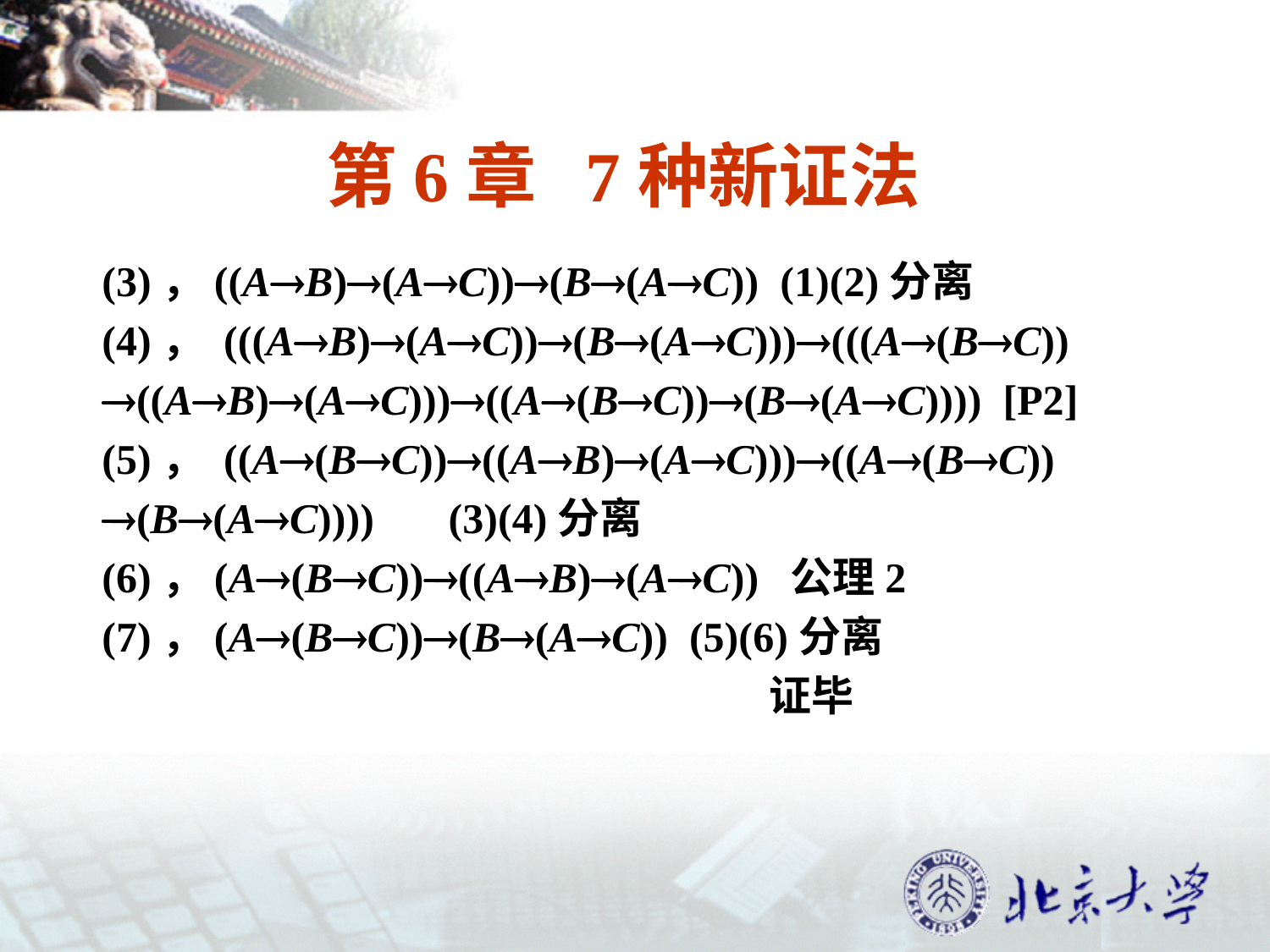

# 第6章  7种新证法
(3)，((A→B)→(A→C))→(B→(A→C))  (1)(2)分离
(4)， (((A→B)→(A→C))→(B→(A→C)))→(((A→(B→C))
→((A→B)→(A→C)))→((A→(B→C))→(B→(A→C))))  [P2]
(5)， ((A→(B→C))→((A→B)→(A→C)))→((A→(B→C))
→(B→(A→C))))       (3)(4)分离
(6)，(A→(B→C))→((A→B)→(A→C))  公理2
(7)，(A→(B→C))→(B→(A→C))  (5)(6)分离
                                                                     证毕